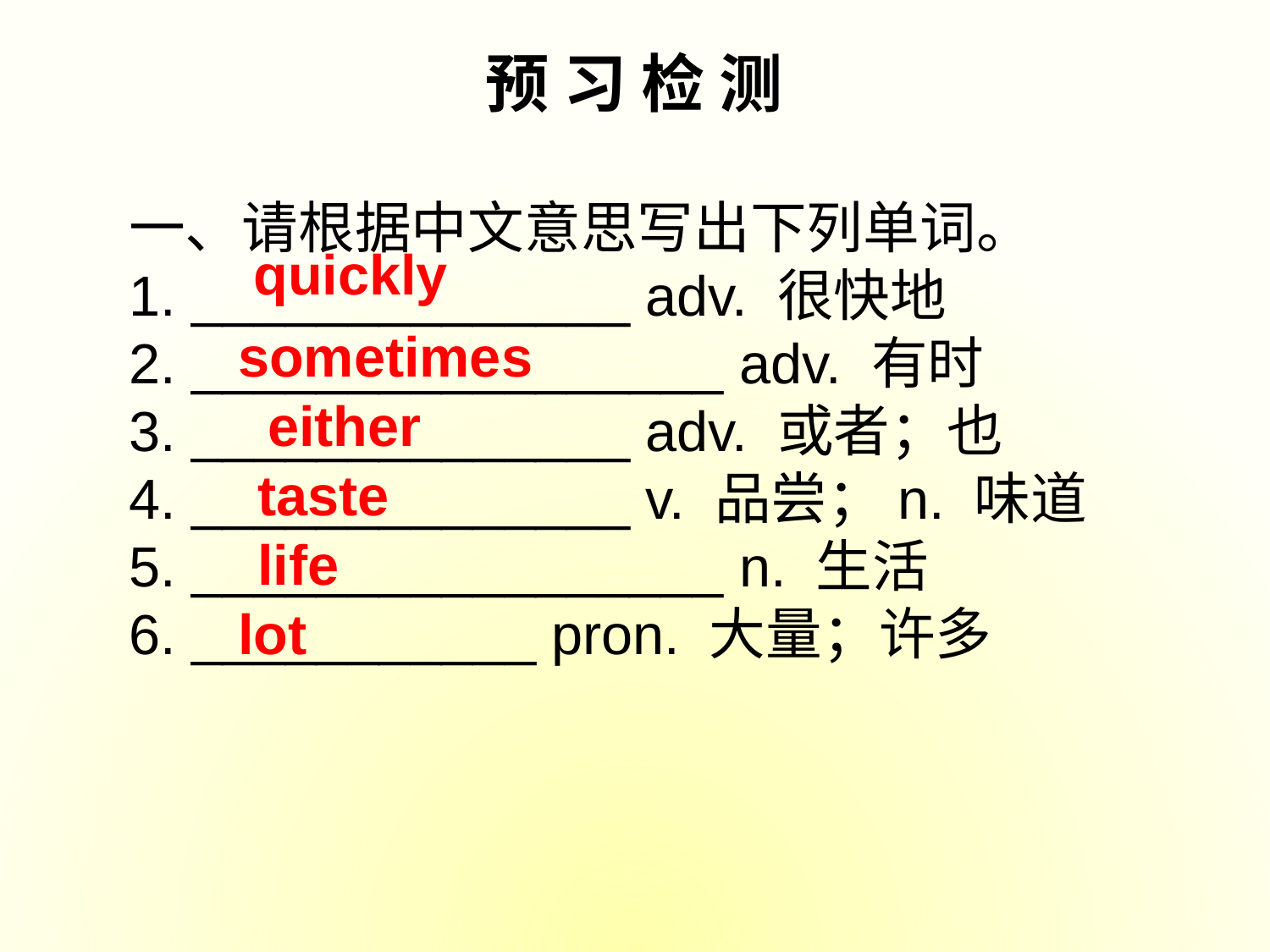

预 习 检 测
一、请根据中文意思写出下列单词。
1. ______________ adv. 很快地
2. _________________ adv. 有时
3. ______________ adv. 或者；也
4. ______________ v. 品尝；n. 味道
5. _________________ n. 生活
6. ___________ pron. 大量；许多
quickly
sometimes
either
taste
life
lot